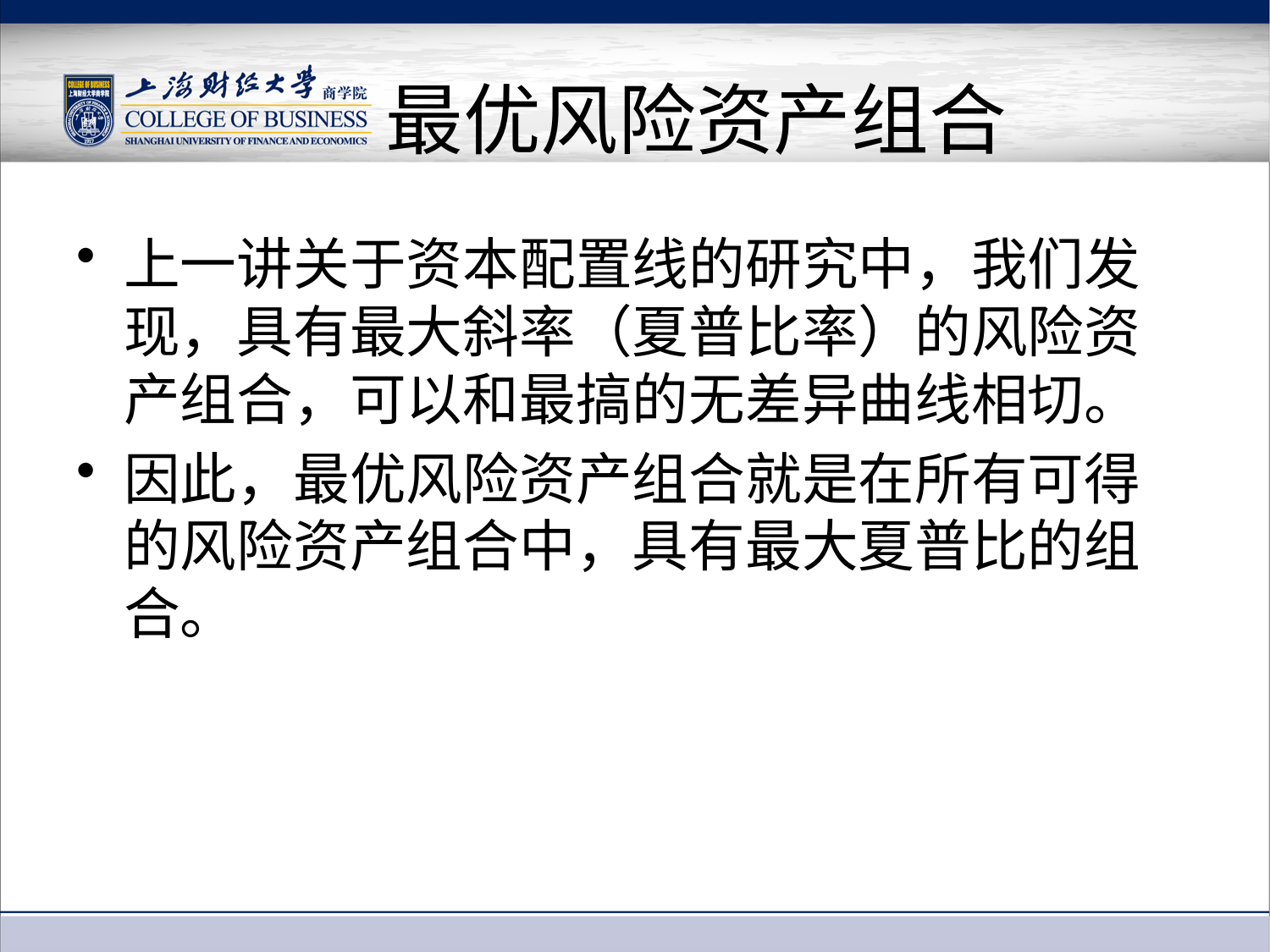

# 最优风险资产组合
上一讲关于资本配置线的研究中，我们发现，具有最大斜率（夏普比率）的风险资产组合，可以和最搞的无差异曲线相切。
因此，最优风险资产组合就是在所有可得的风险资产组合中，具有最大夏普比的组合。